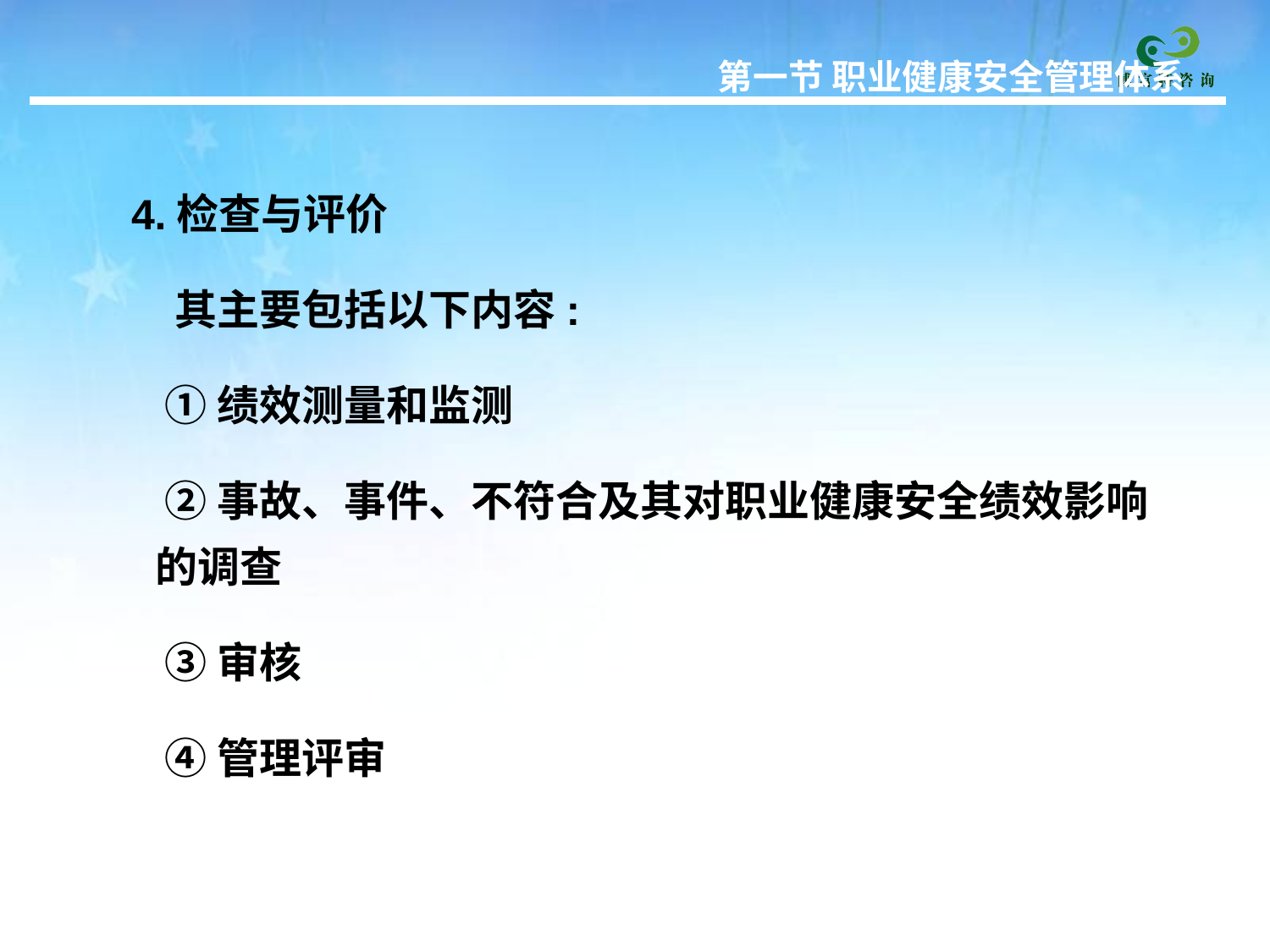

第一节 职业健康安全管理体系
  4.检查与评价
      其主要包括以下内容:
      ①绩效测量和监测
      ②事故、事件、不符合及其对职业健康安全绩效影响的调查
      ③审核
      ④管理评审